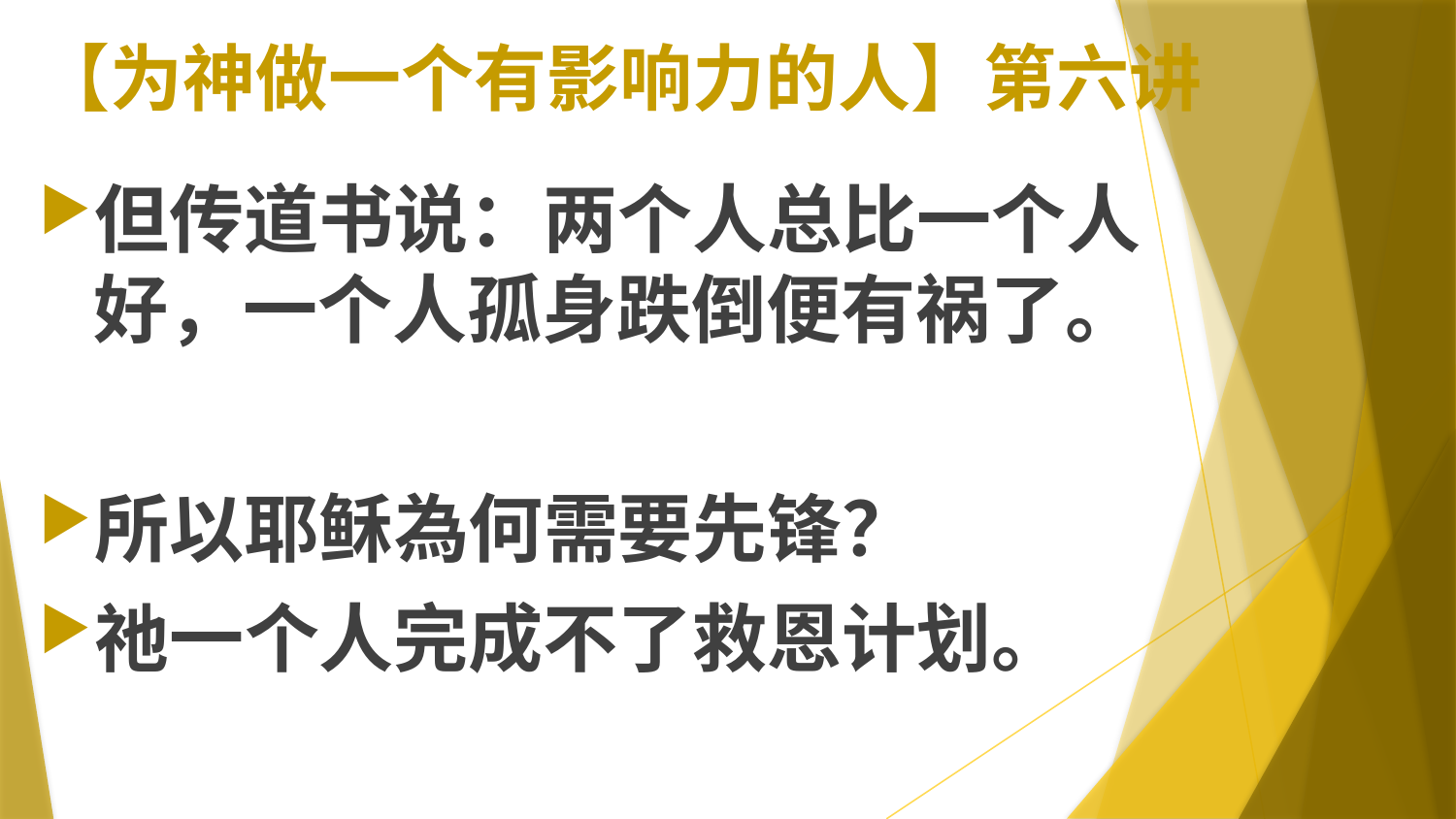

# 【为神做一个有影响力的人】第六讲
但传道书说：两个人总比一个人好，一个人孤身跌倒便有祸了。

所以耶稣為何需要先锋？
祂一个人完成不了救恩计划。